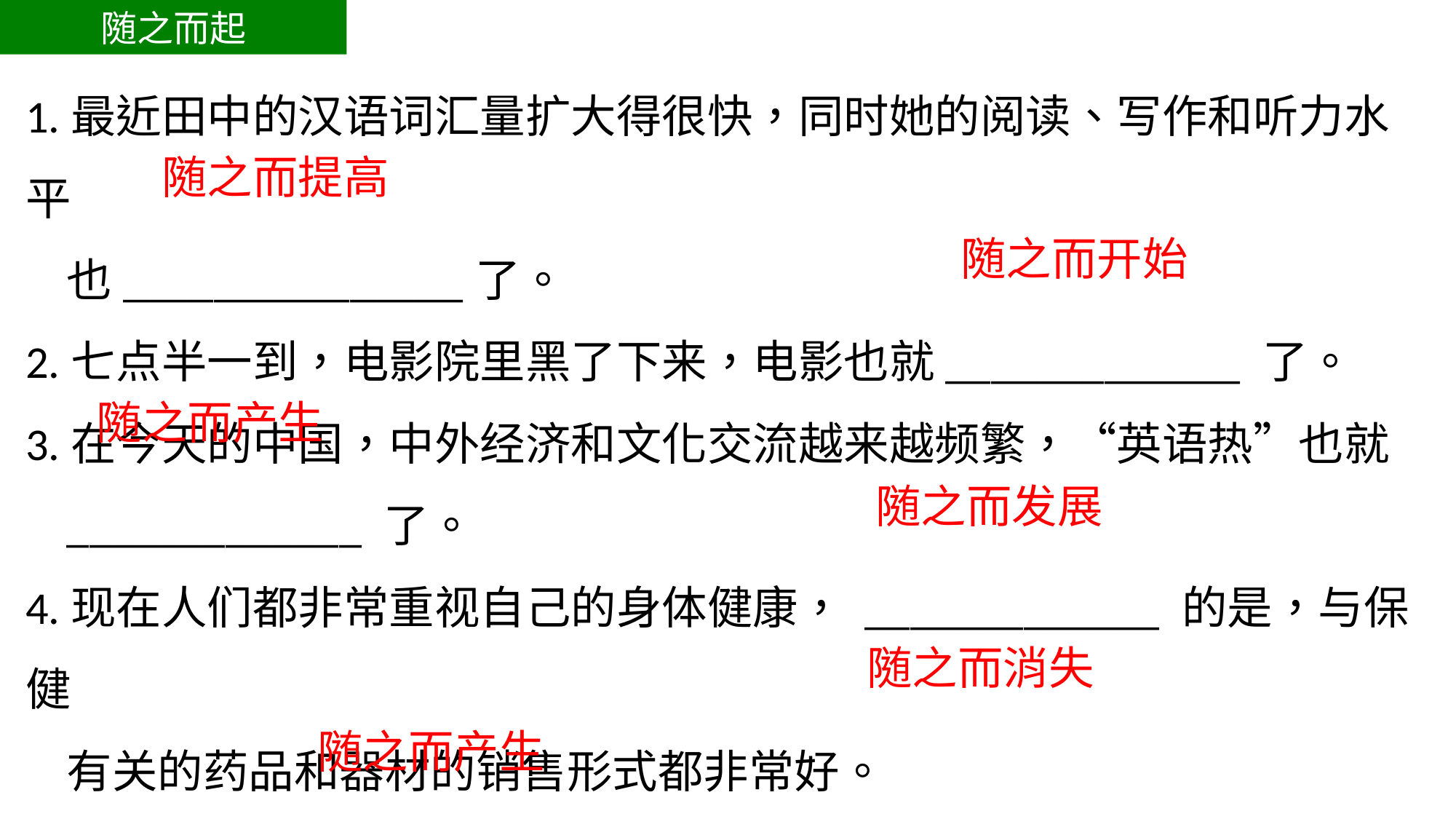

随之而起
1.最近田中的汉语词汇量扩大得很快，同时她的阅读、写作和听力水平
   也_______________了。
2.七点半一到，电影院里黑了下来，电影也就_____________ 了。
3.在今天的中国，中外经济和文化交流越来越频繁，“英语热”也就
    _____________ 了。
4.现在人们都非常重视自己的身体健康， _____________ 的是，与保健
   有关的药品和器材的销售形式都非常好。
5.随着时代快速发展，一些旧的传统观念_____________ ，而一些新的
   思想观念则_____________ 。
随之而提高
随之而开始
随之而产生
随之而发展
随之而消失
随之而产生